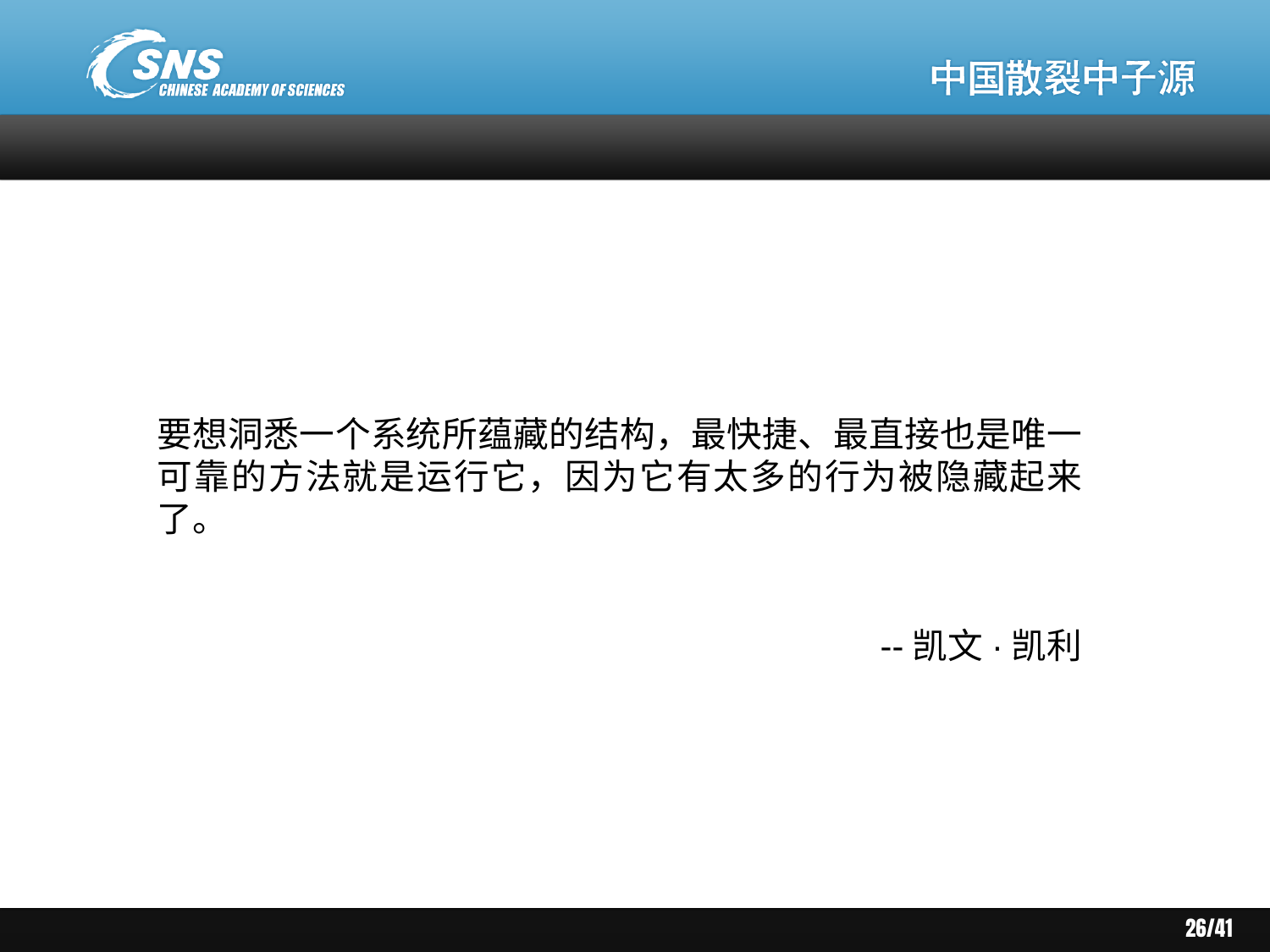

#
要想洞悉一个系统所蕴藏的结构，最快捷、最直接也是唯一可靠的方法就是运行它，因为它有太多的行为被隐藏起来了。

--凯文·凯利
26/41